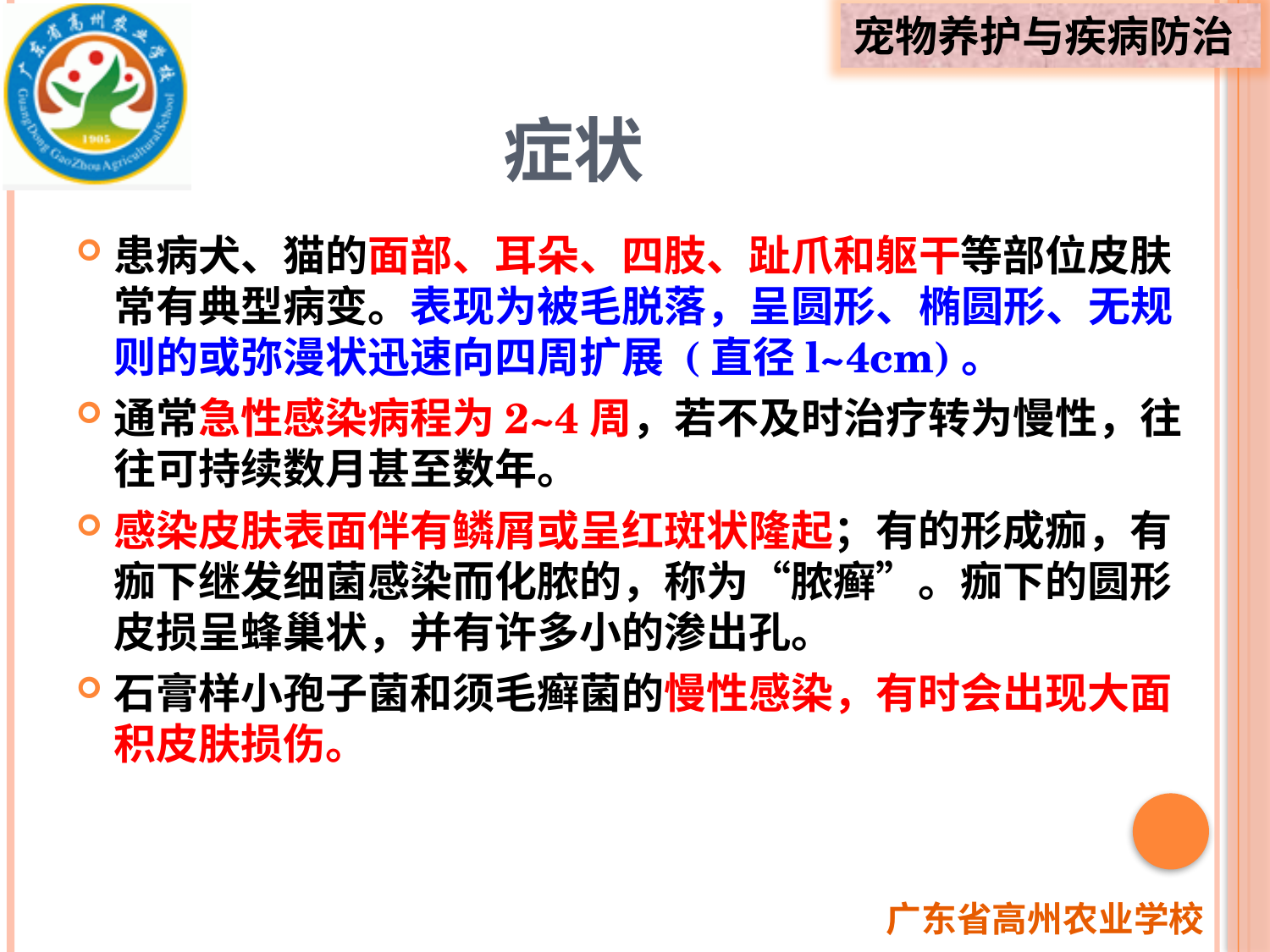

# 症状
患病犬、猫的面部、耳朵、四肢、趾爪和躯干等部位皮肤常有典型病变。表现为被毛脱落，呈圆形、椭圆形、无规则的或弥漫状迅速向四周扩展 (直径l~4cm)。
通常急性感染病程为2~4周，若不及时治疗转为慢性，往往可持续数月甚至数年。
感染皮肤表面伴有鳞屑或呈红斑状隆起；有的形成痂，有痂下继发细菌感染而化脓的，称为“脓癣”。痂下的圆形皮损呈蜂巢状，并有许多小的渗出孔。
石膏样小孢子菌和须毛癣菌的慢性感染，有时会出现大面积皮肤损伤。